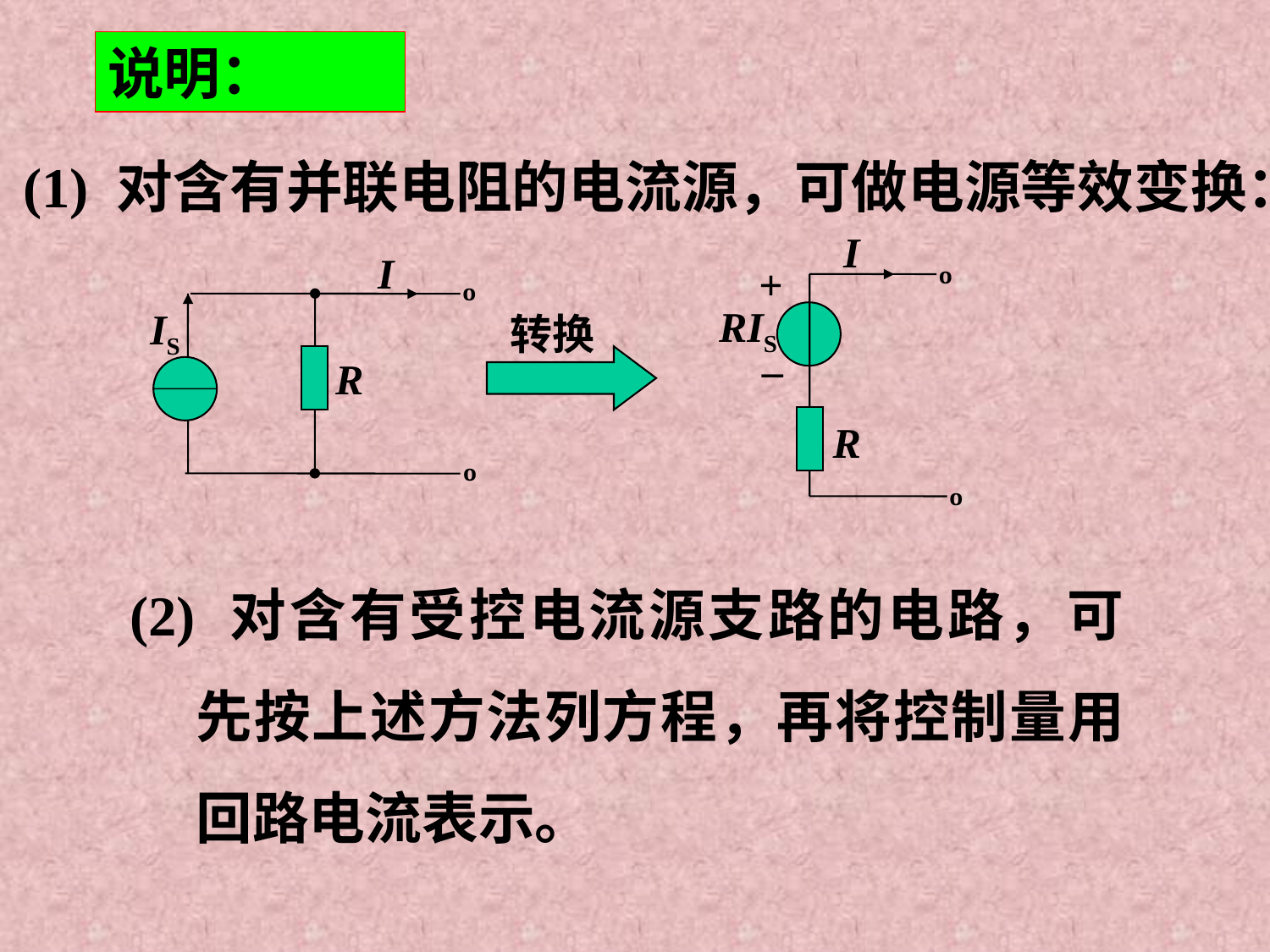

说明：
(1) 对含有并联电阻的电流源，可做电源等效变换：
I
+
º

RIS

_

R
º

I
º

IS

R

º

转换

(2) 对含有受控电流源支路的电路，可先按上述方法列方程，再将控制量用回路电流表示。